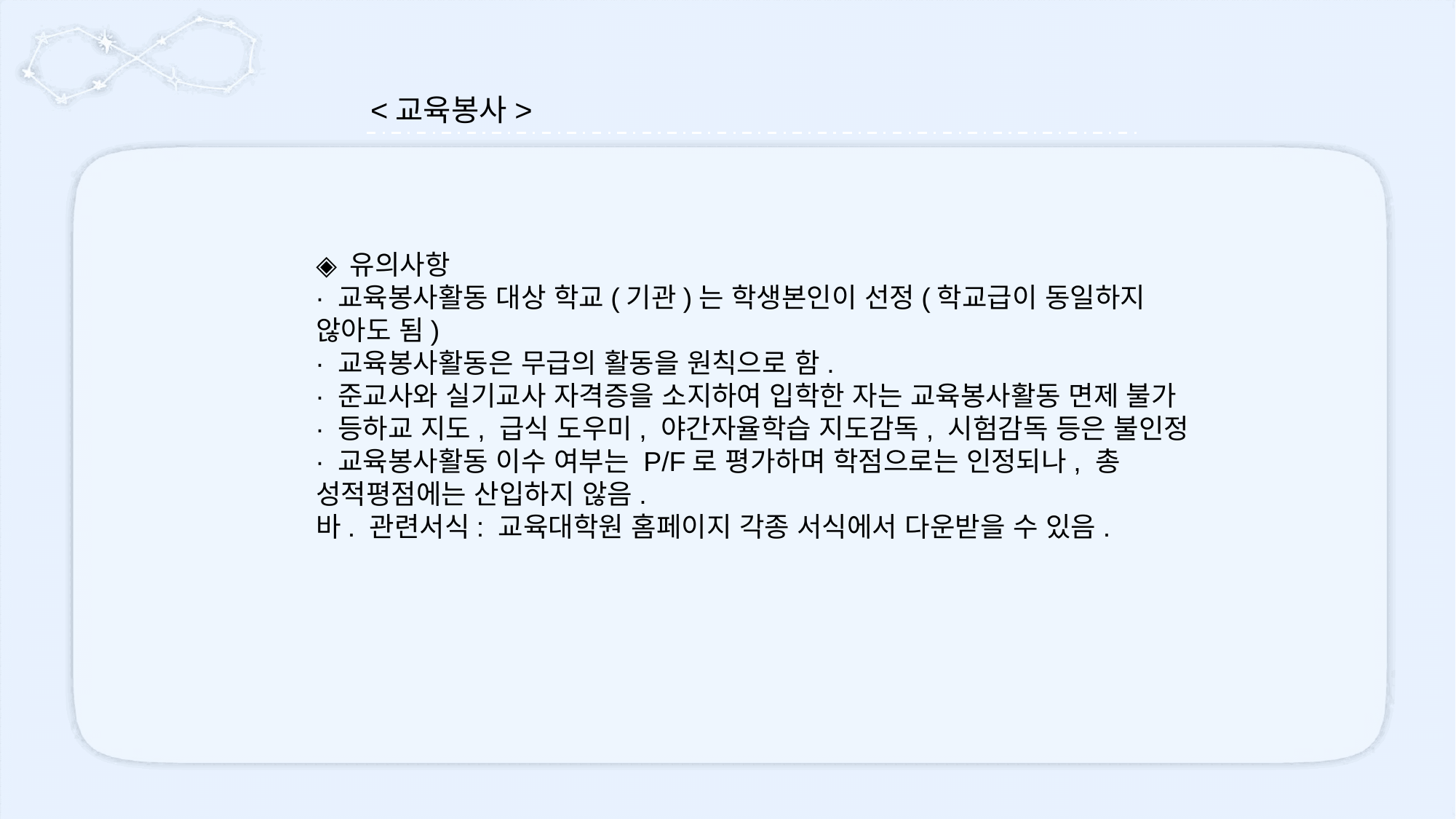

<교육봉사>
◈ 유의사항
∙ 교육봉사활동 대상 학교(기관)는 학생본인이 선정(학교급이 동일하지 않아도 됨)
∙ 교육봉사활동은 무급의 활동을 원칙으로 함.
∙ 준교사와 실기교사 자격증을 소지하여 입학한 자는 교육봉사활동 면제 불가
∙ 등하교 지도, 급식 도우미, 야간자율학습 지도감독, 시험감독 등은 불인정
∙ 교육봉사활동 이수 여부는 P/F로 평가하며 학점으로는 인정되나, 총 성적평점에는 산입하지 않음.
바. 관련서식: 교육대학원 홈페이지 각종 서식에서 다운받을 수 있음.